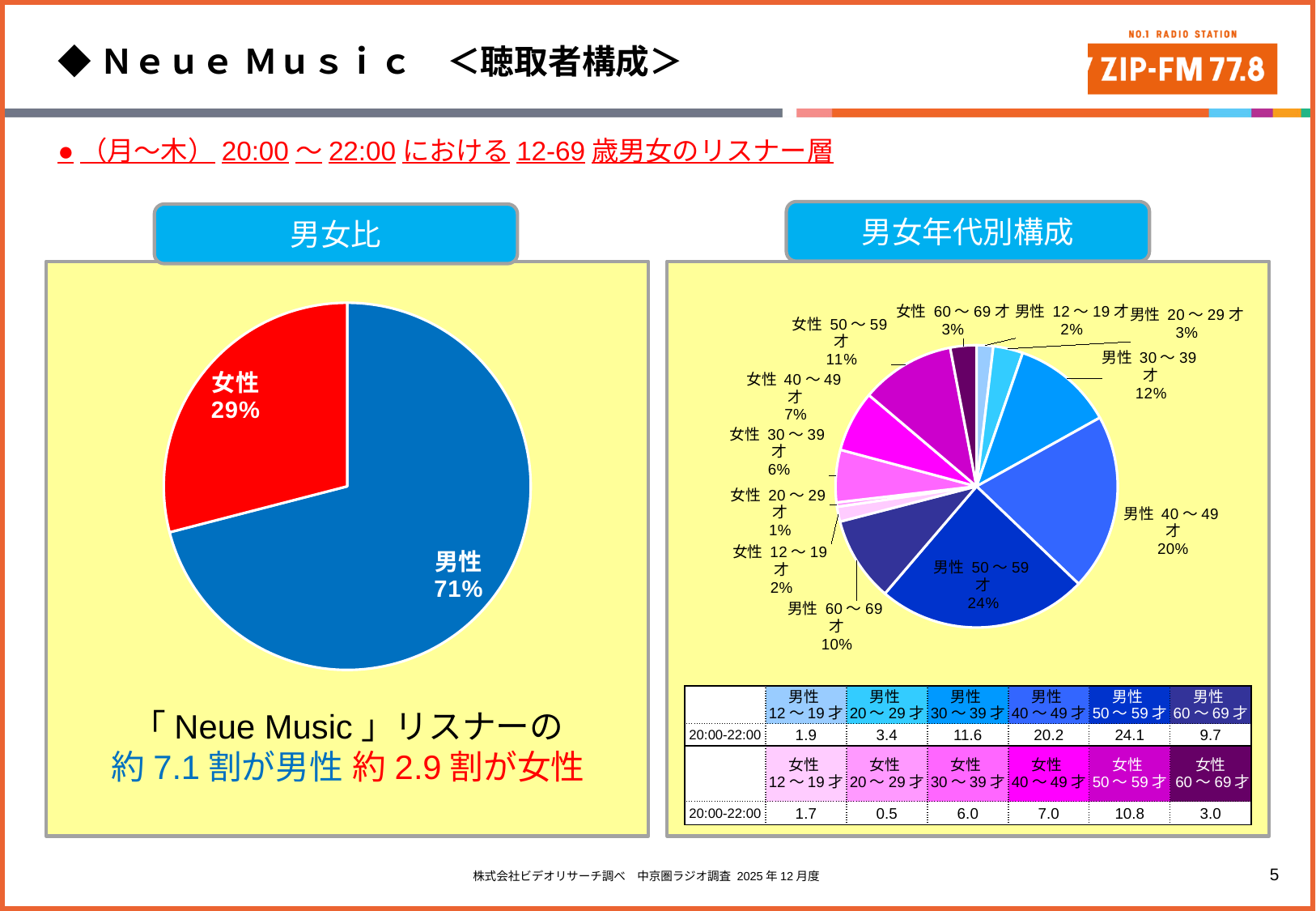

◆Ｎｅｕｅ Ｍｕｓｉｃ　＜聴取者構成＞
●（月～木）20:00～22:00における12-69歳男女のリスナー層
男女年代別構成
男女比

### Chart

| Category |
|---|

### Chart

| Category |  |
|---|---|
| 男性 | 70.9 |
| 女性 | 29.0 |

### Chart

| Category |  |
|---|---|
| 男性 12～19才 | 1.9 |
| 男性 20～29才 | 3.4 |
| 男性 30～39才 | 11.6 |
| 男性 40～49才 | 20.2 |
| 男性 50～59才 | 24.1 |
| 男性 60～69才 | 9.7 |
| 女性 12～19才 | 1.7 |
| 女性 20～29才 | 0.5 |
| 女性 30～39才 | 6.0 |
| 女性 40～49才 | 7.0 |
| 女性 50～59才 | 10.8 |
| 女性 60～69才 | 3.0 |

### Chart

| Category |
|---|
|  | 男性 12～19才 | 男性 20～29才 | 男性 30～39才 | 男性 40～49才 | 男性 50～59才 | 男性 60～69才 |
| --- | --- | --- | --- | --- | --- | --- |
| 20:00-22:00 | 1.9 | 3.4 | 11.6 | 20.2 | 24.1 | 9.7 |
|  | 女性 12～19才 | 女性 20～29才 | 女性 30～39才 | 女性 40～49才 | 女性 50～59才 | 女性 60～69才 |
| 20:00-22:00 | 1.7 | 0.5 | 6.0 | 7.0 | 10.8 | 3.0 |
「Neue Music」リスナーの
約7.1割が男性 約2.9割が女性
株式会社ビデオリサーチ調べ　中京圏ラジオ調査 2025年12月度